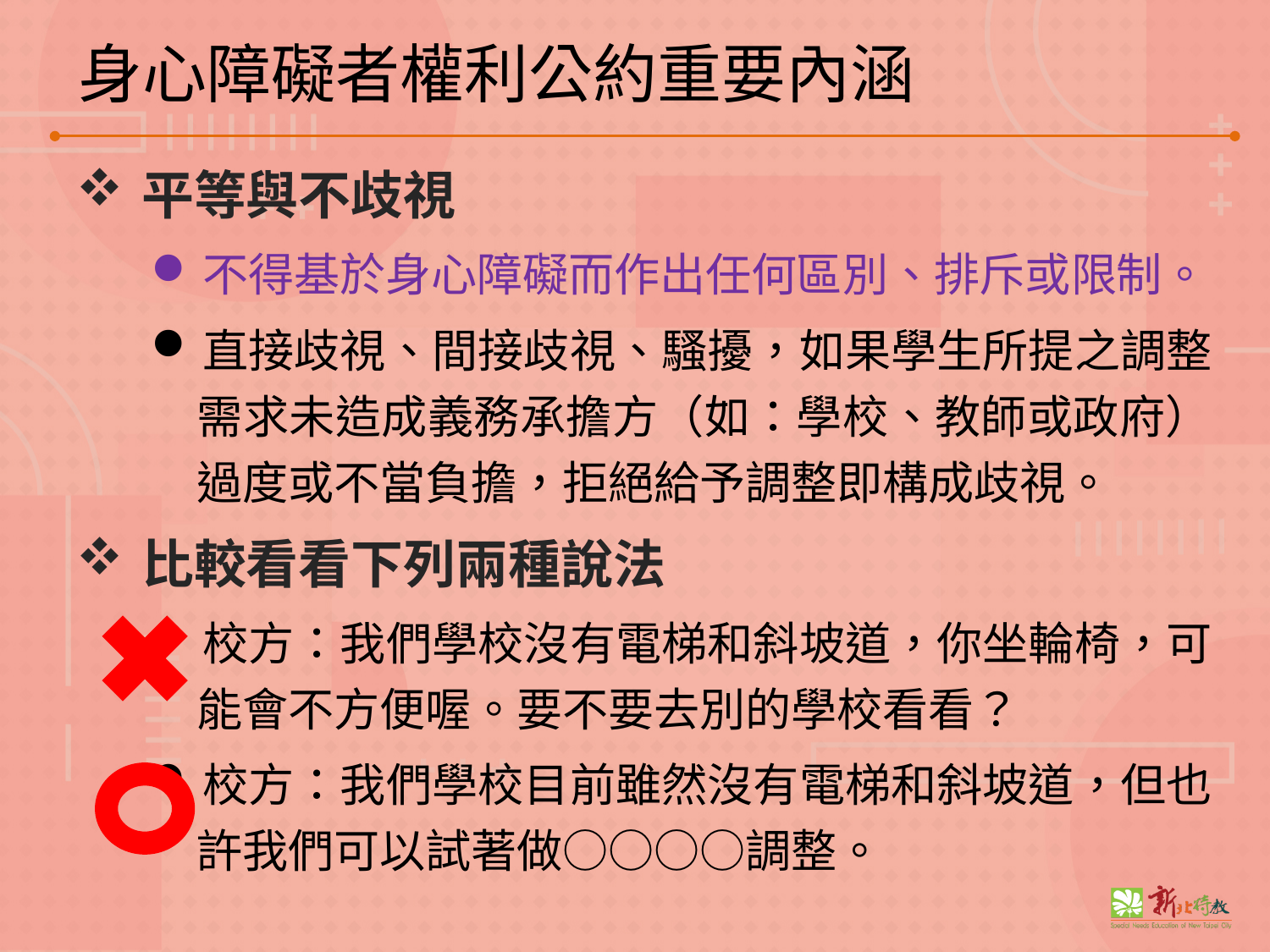

# 身心障礙者權利公約重要內涵
平等與不歧視
不得基於身心障礙而作出任何區別、排斥或限制。
直接歧視、間接歧視、騷擾，如果學生所提之調整需求未造成義務承擔方（如：學校、教師或政府）過度或不當負擔，拒絕給予調整即構成歧視。
比較看看下列兩種說法
校方：我們學校沒有電梯和斜坡道，你坐輪椅，可能會不方便喔。要不要去別的學校看看？
校方：我們學校目前雖然沒有電梯和斜坡道，但也許我們可以試著做○○○○調整。